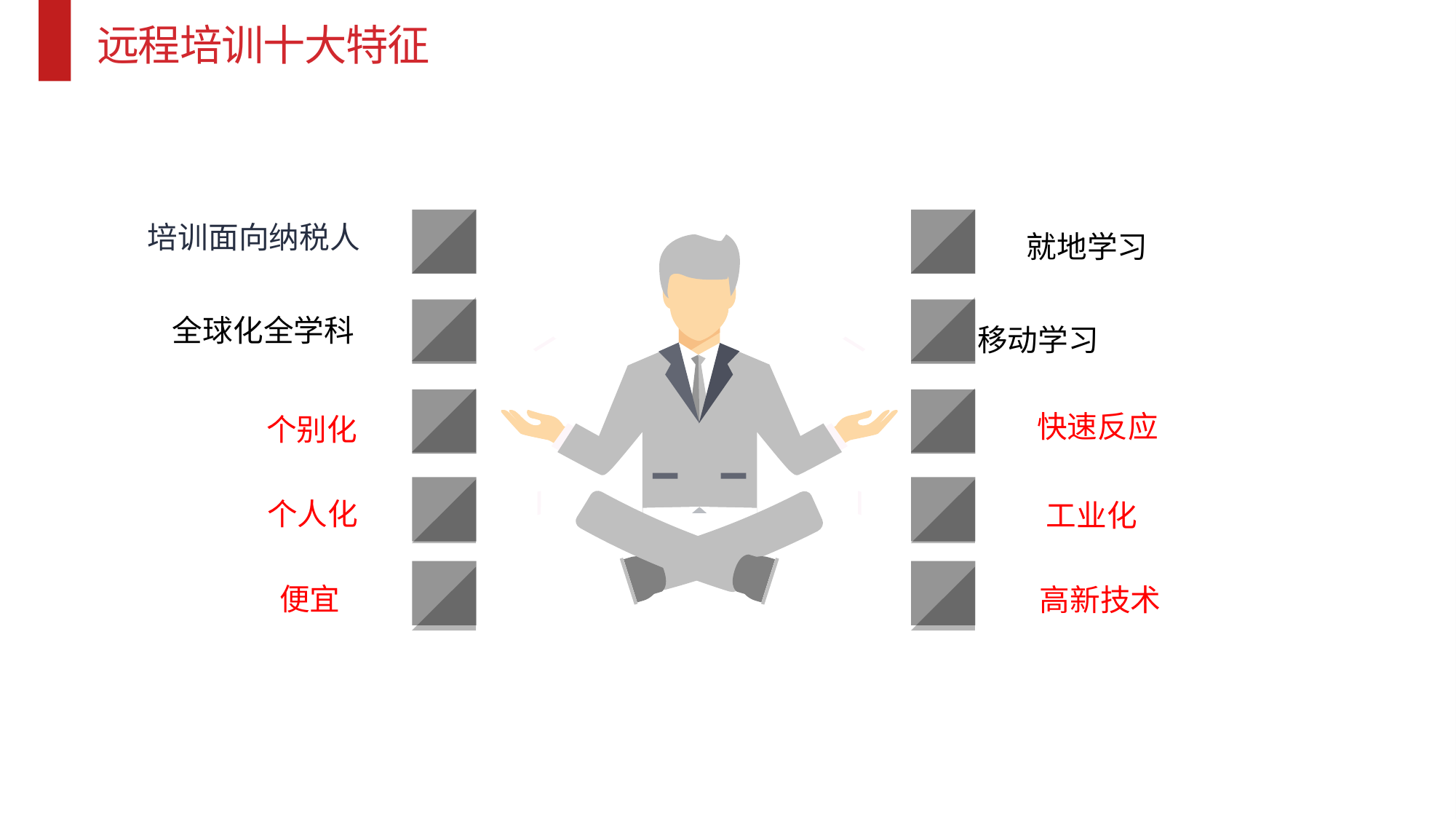

远程培训十大特征
就地学习

 培训面向纳税人

移动学习

全球化全学科
快速反应

个别化
个人化
工业化

便宜
高新技术